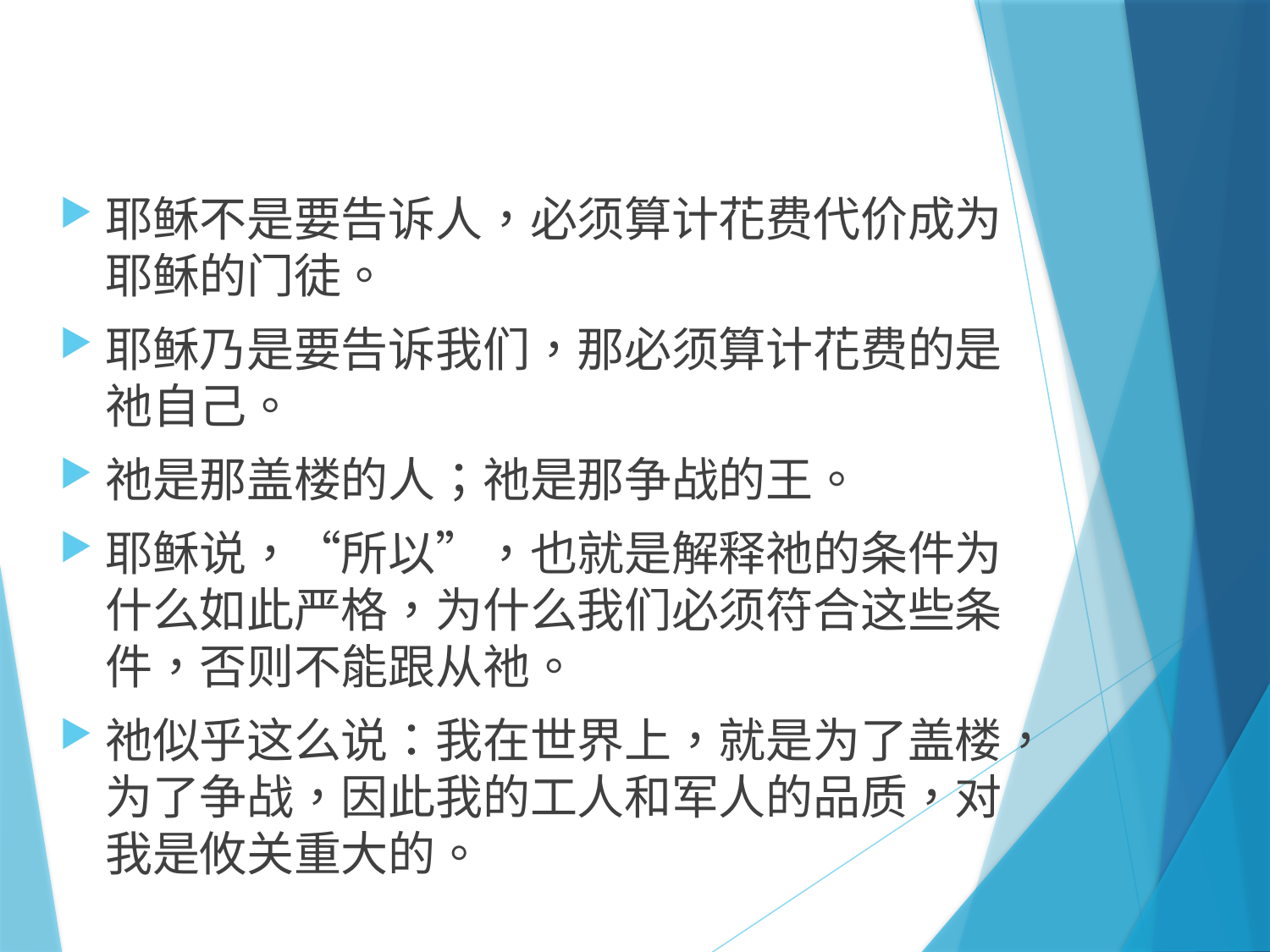

#
耶稣不是要告诉人，必须算计花费代价成为耶稣的门徒。
耶稣乃是要告诉我们，那必须算计花费的是祂自己。
祂是那盖楼的人；祂是那争战的王。
耶稣说，“所以”，也就是解释祂的条件为什么如此严格，为什么我们必须符合这些条件，否则不能跟从祂。
祂似乎这么说：我在世界上，就是为了盖楼，为了争战，因此我的工人和军人的品质，对我是攸关重大的。